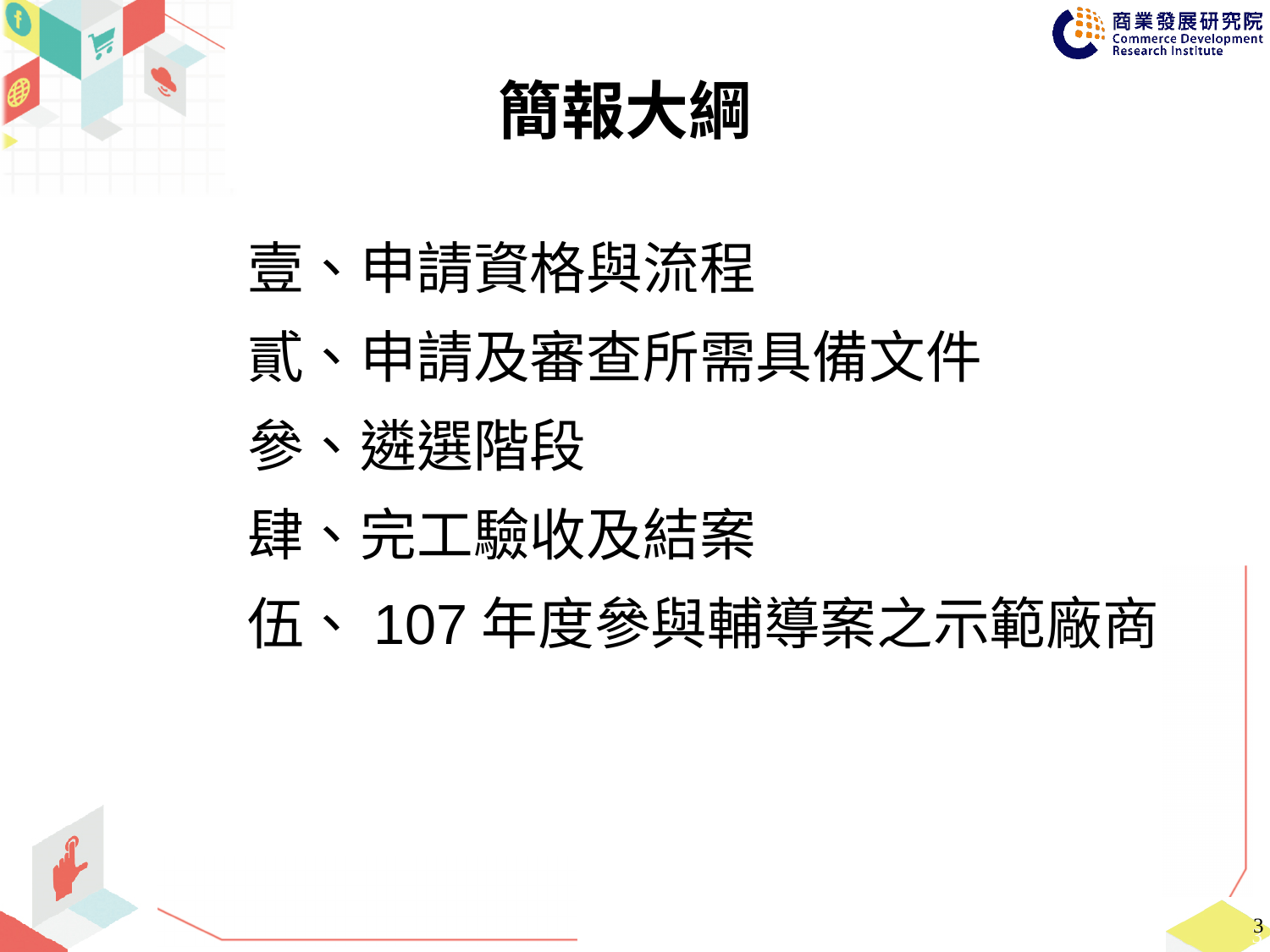

# 簡報大綱
壹、申請資格與流程
貳、申請及審查所需具備文件
參、遴選階段
肆、完工驗收及結案
伍、107年度參與輔導案之示範廠商
3
3